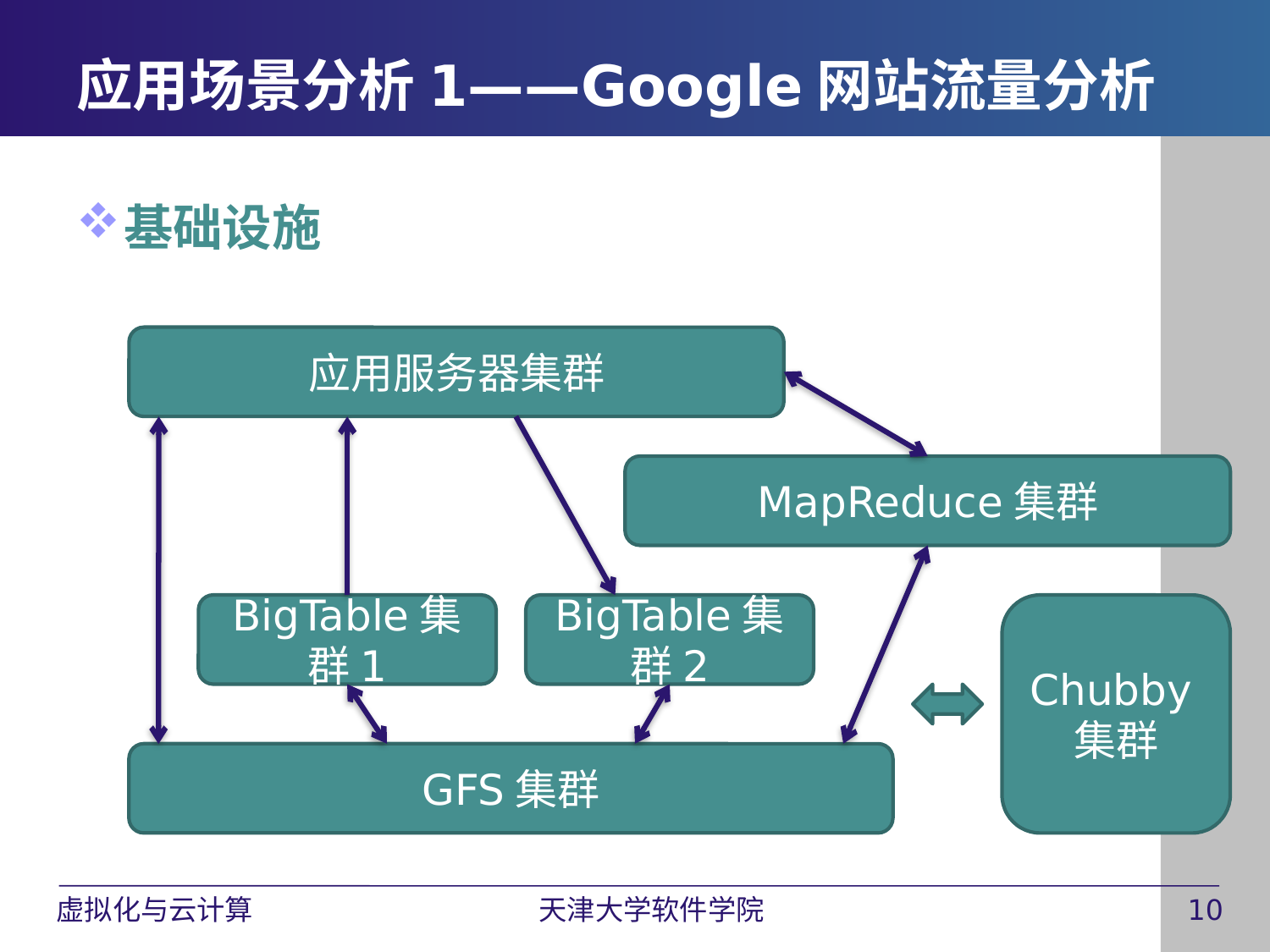

基础设施

应用场景分析1——Google网站流量分析
应用服务器集群
MapReduce集群
BigTable集群1
BigTable集群2
Chubby集群

GFS集群